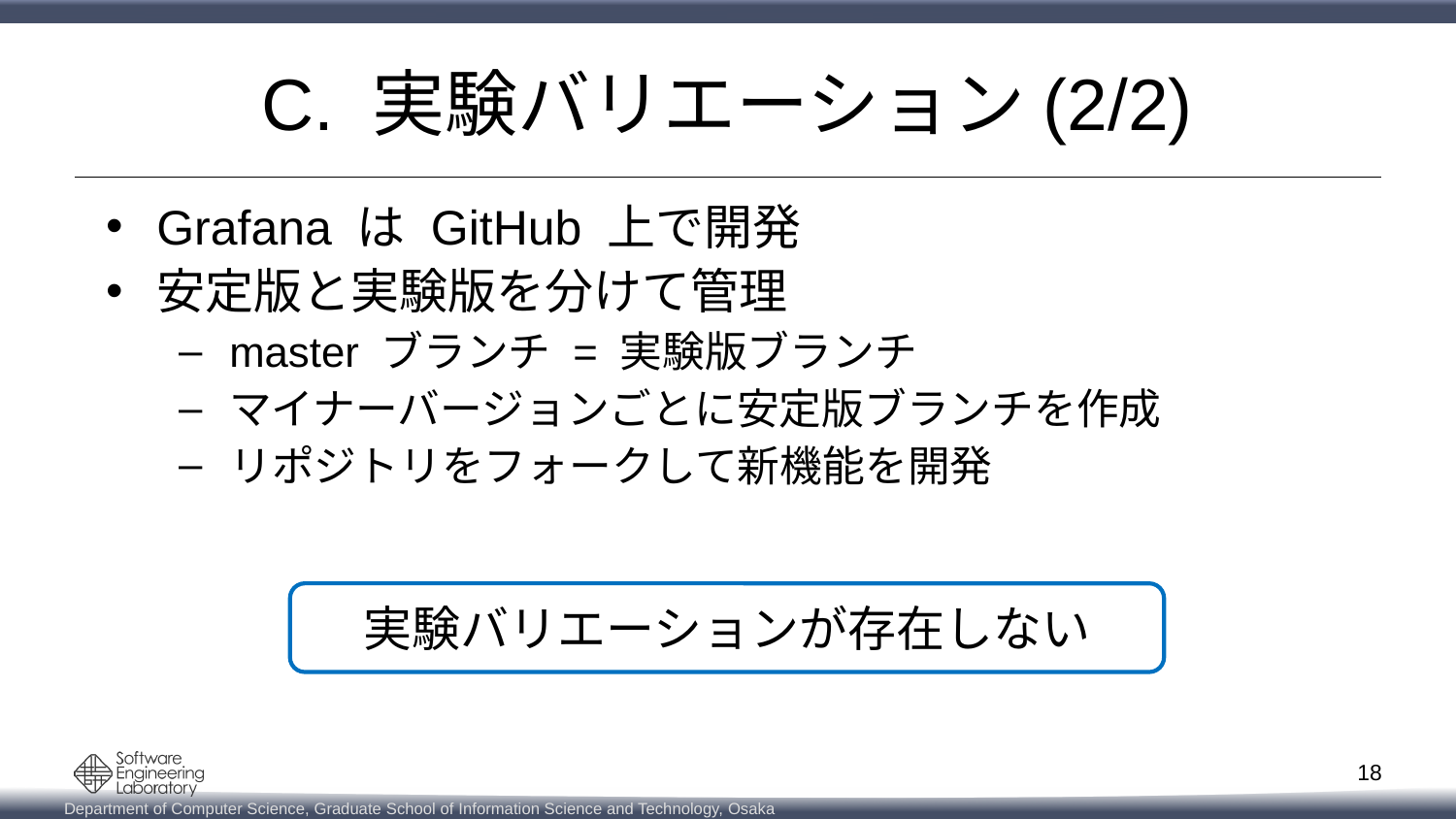

# C. 実験バリエーション(2/2)
Grafana は GitHub 上で開発
安定版と実験版を分けて管理
master ブランチ = 実験版ブランチ
マイナーバージョンごとに安定版ブランチを作成
リポジトリをフォークして新機能を開発

実験バリエーションが存在しない
18